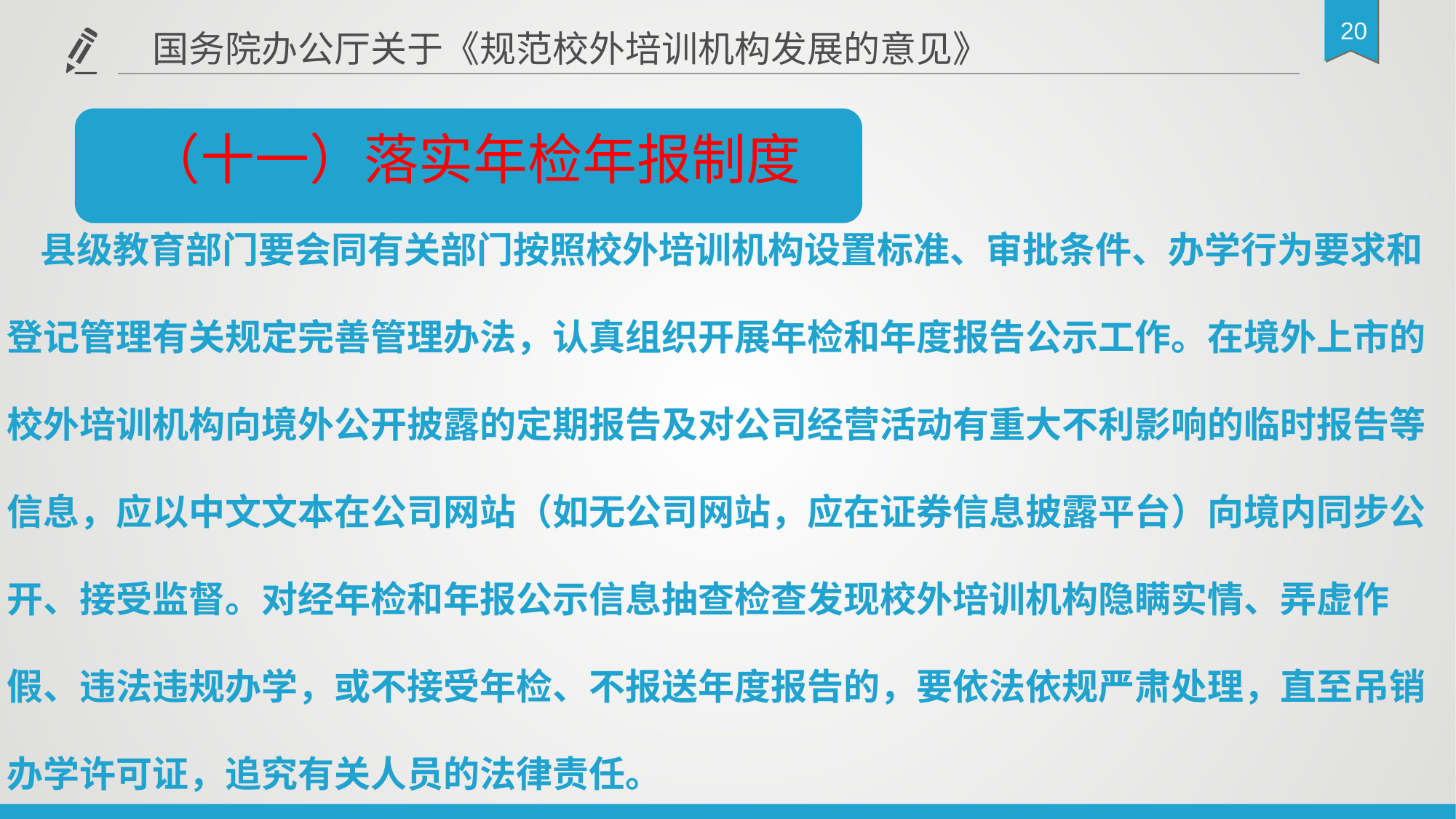

国务院办公厅关于《规范校外培训机构发展的意见》

（十一）落实年检年报制度
   县级教育部门要会同有关部门按照校外培训机构设置标准、审批条件、办学行为要求和登记管理有关规定完善管理办法，认真组织开展年检和年度报告公示工作。在境外上市的校外培训机构向境外公开披露的定期报告及对公司经营活动有重大不利影响的临时报告等信息，应以中文文本在公司网站（如无公司网站，应在证券信息披露平台）向境内同步公开、接受监督。对经年检和年报公示信息抽查检查发现校外培训机构隐瞒实情、弄虚作假、违法违规办学，或不接受年检、不报送年度报告的，要依法依规严肃处理，直至吊销办学许可证，追究有关人员的法律责任。